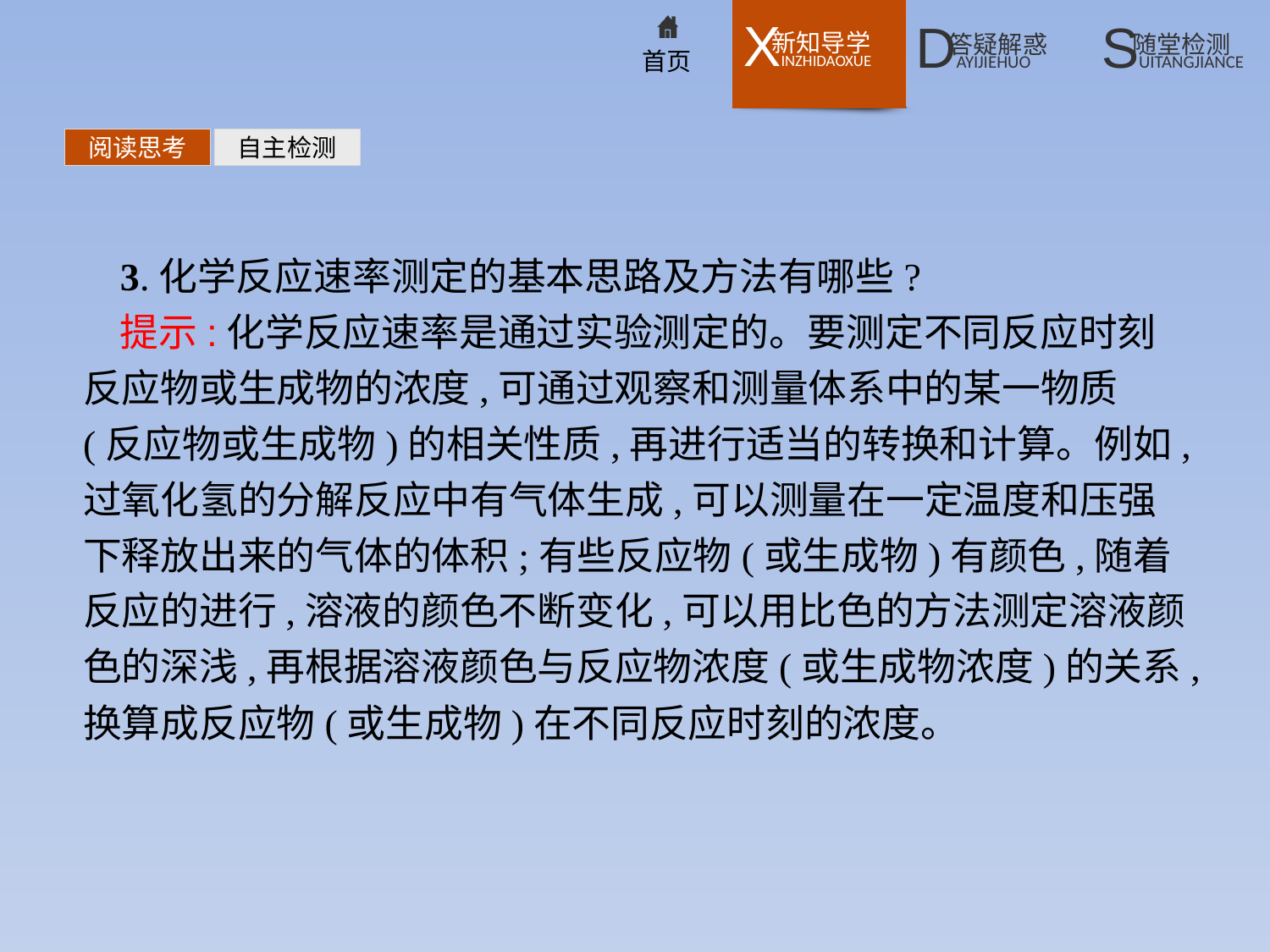

阅读思考
自主检测
3.化学反应速率测定的基本思路及方法有哪些?
提示:化学反应速率是通过实验测定的。要测定不同反应时刻反应物或生成物的浓度,可通过观察和测量体系中的某一物质(反应物或生成物)的相关性质,再进行适当的转换和计算。例如,过氧化氢的分解反应中有气体生成,可以测量在一定温度和压强下释放出来的气体的体积;有些反应物(或生成物)有颜色,随着反应的进行,溶液的颜色不断变化,可以用比色的方法测定溶液颜色的深浅,再根据溶液颜色与反应物浓度(或生成物浓度)的关系,换算成反应物(或生成物)在不同反应时刻的浓度。